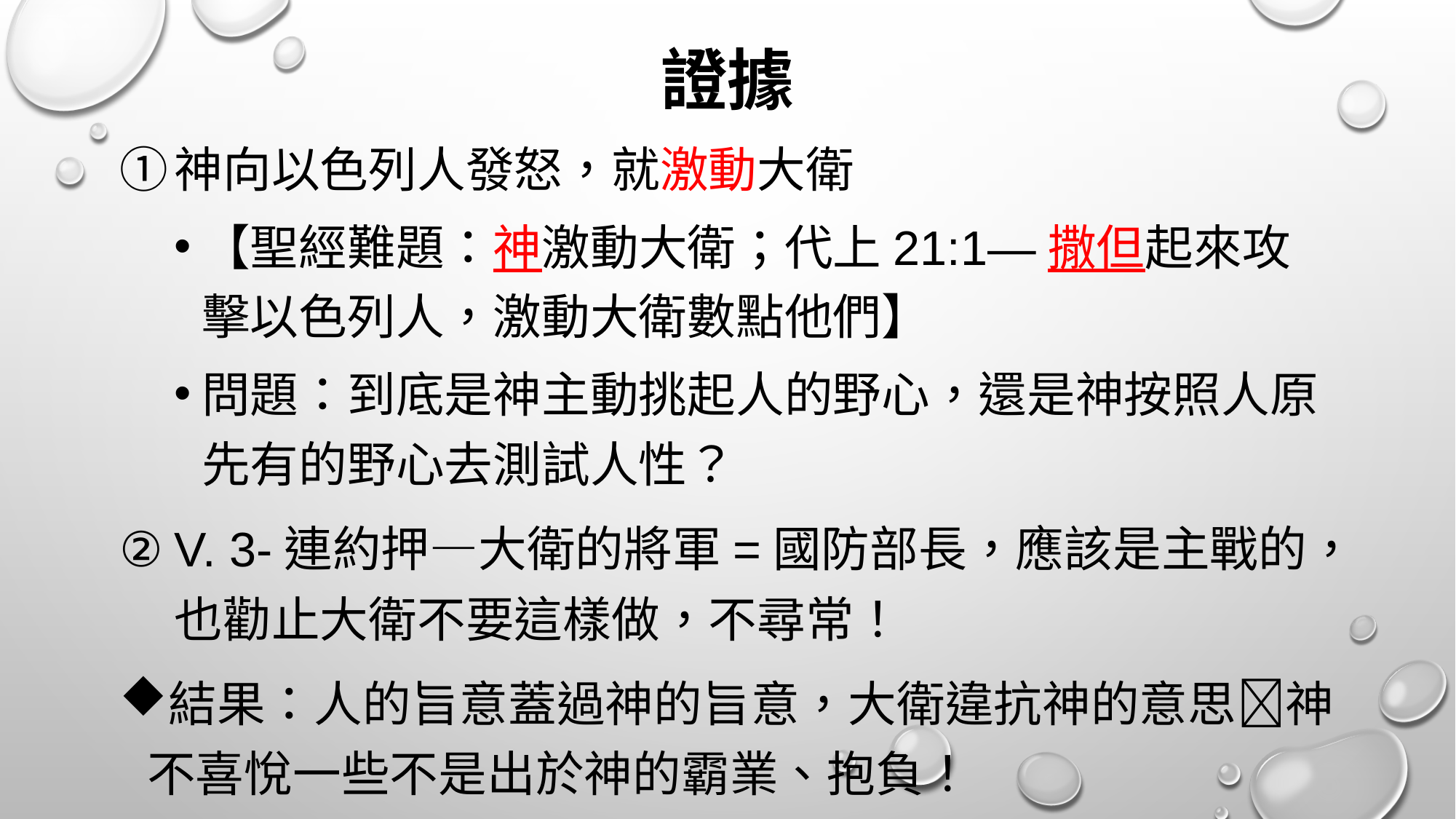

# 證據
神向以色列人發怒，就激動大衛
【聖經難題：神激動大衛；代上21:1—撒但起來攻擊以色列人，激動大衛數點他們】
問題：到底是神主動挑起人的野心，還是神按照人原先有的野心去測試人性？
v. 3-連約押—大衛的將軍=國防部長，應該是主戰的，也勸止大衛不要這樣做，不尋常！
結果：人的旨意蓋過神的旨意，大衛違抗神的意思→神不喜悅一些不是出於神的霸業、抱負！